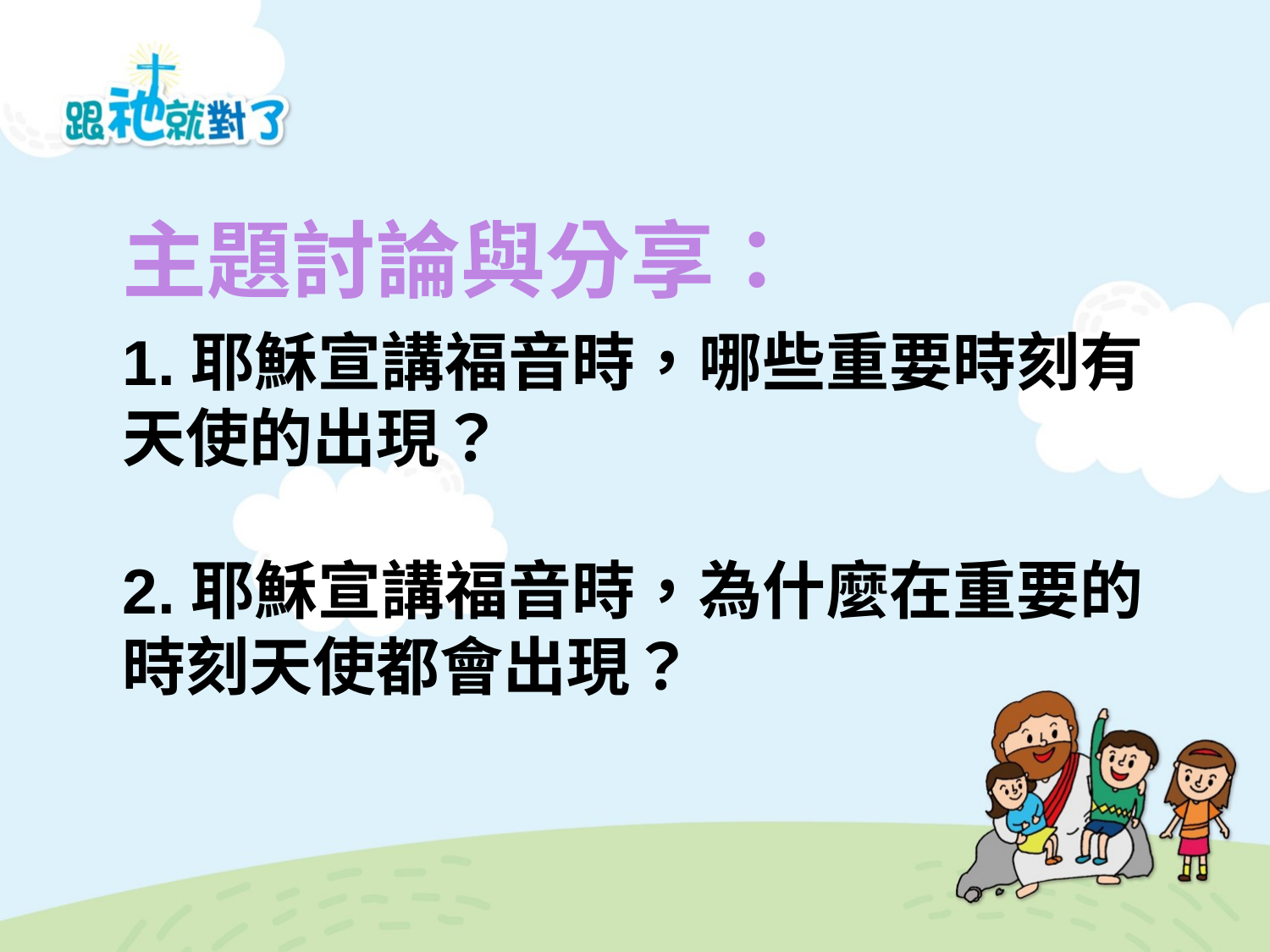

主題討論與分享：
1.耶穌宣講福音時，哪些重要時刻有天使的出現？

2.耶穌宣講福音時，為什麼在重要的時刻天使都會出現？